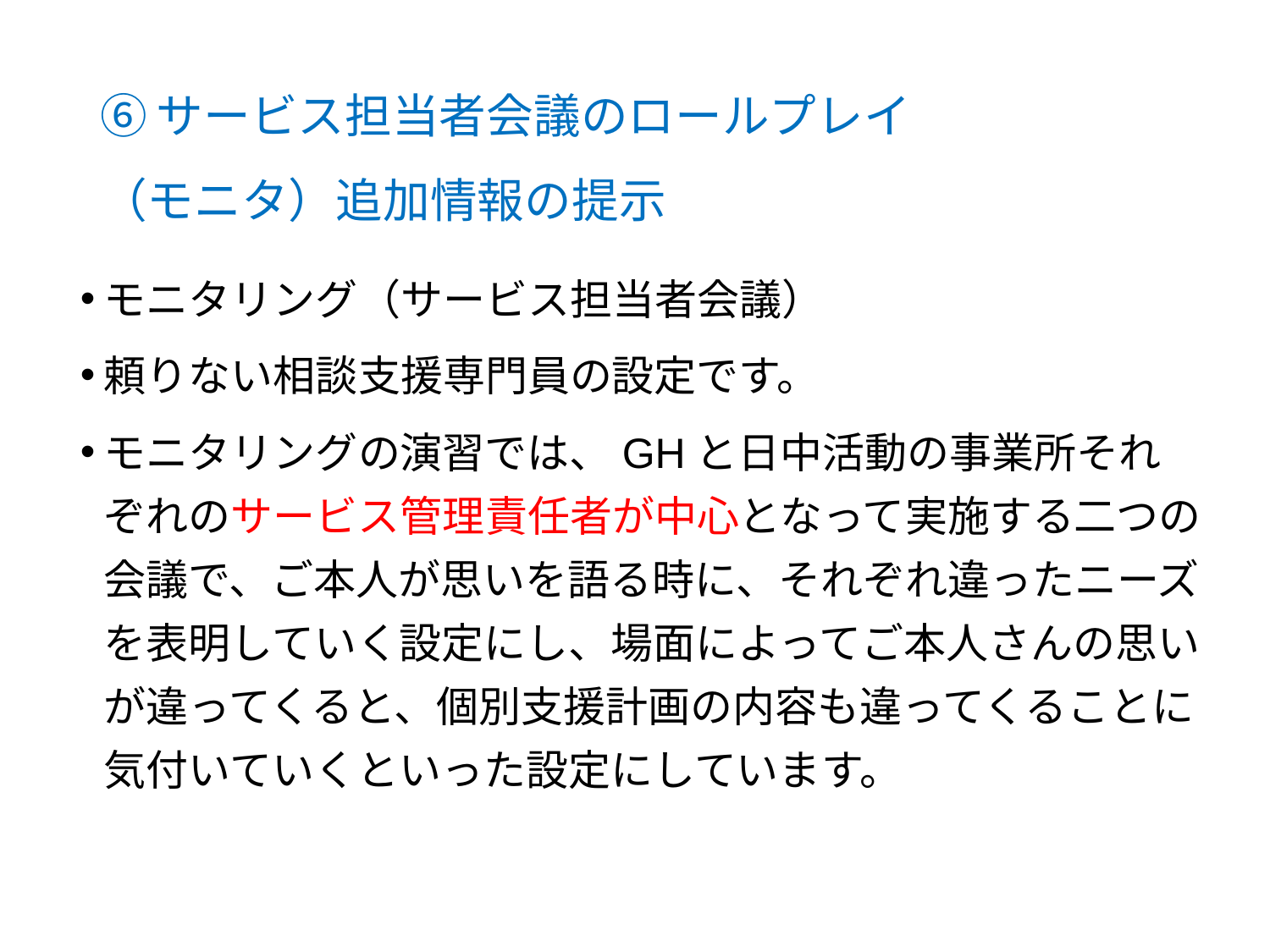

# ⑥サービス担当者会議のロールプレイ （モニタ）追加情報の提示
モニタリング（サービス担当者会議）
頼りない相談支援専門員の設定です。
モニタリングの演習では、GHと日中活動の事業所それぞれのサービス管理責任者が中心となって実施する二つの会議で、ご本人が思いを語る時に、それぞれ違ったニーズを表明していく設定にし、場面によってご本人さんの思いが違ってくると、個別支援計画の内容も違ってくることに気付いていくといった設定にしています。